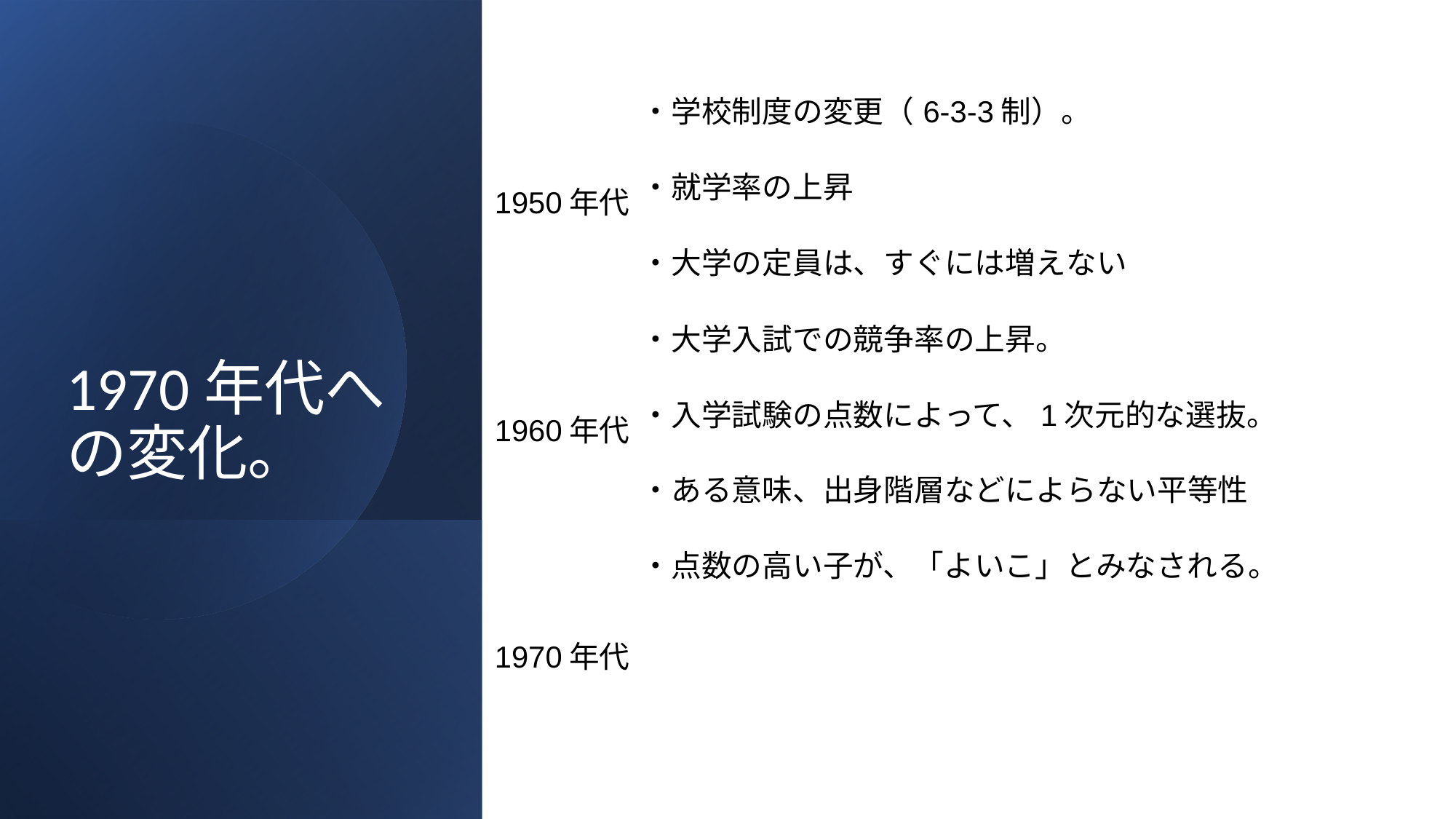

| 1950年代 | ・学校制度の変更（6-3-3制）。 |
| --- | --- |
|  | ・就学率の上昇 |
|  | ・大学の定員は、すぐには増えない |
| 1960年代 | ・大学入試での競争率の上昇。 |
|  | ・入学試験の点数によって、1次元的な選抜。 |
|  | ・ある意味、出身階層などによらない平等性 |
| 1970年代 | ・点数の高い子が、「よいこ」とみなされる。 |
|  |  |
|  |  |

# 1970年代への変化。